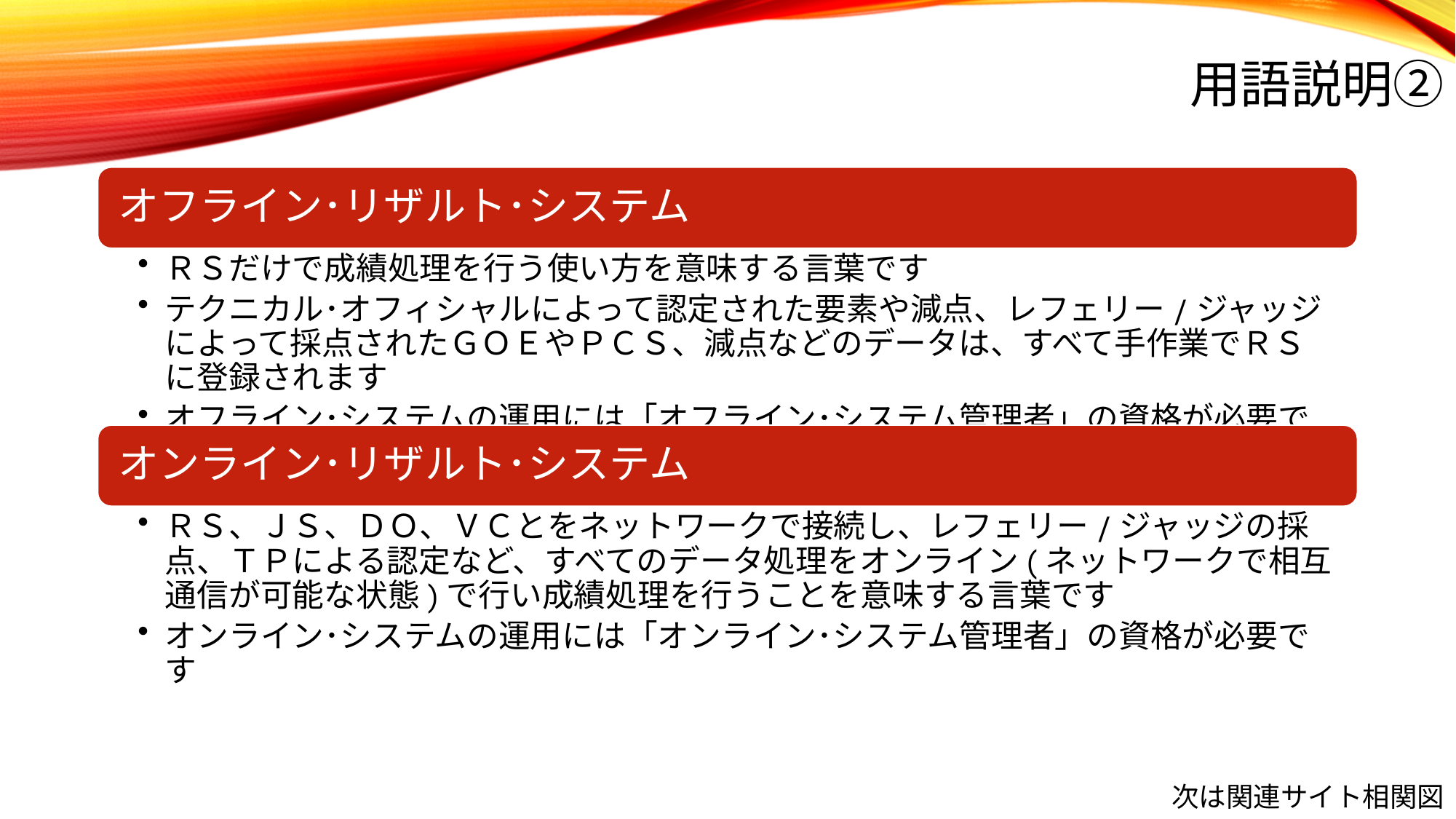

# 用語説明➁
オフライン･リザルト･システム
ＲＳだけで成績処理を行う使い方を意味する言葉です
テクニカル･オフィシャルによって認定された要素や減点、レフェリー/ジャッジによって採点されたＧＯＥやＰＣＳ、減点などのデータは、すべて手作業でＲＳに登録されます
オフライン･システムの運用には「オフライン･システム管理者」の資格が必要です
オンライン･リザルト･システム
ＲＳ、ＪＳ、ＤＯ、ＶＣとをネットワークで接続し、レフェリー/ジャッジの採点、ＴＰによる認定など、すべてのデータ処理をオンライン(ネットワークで相互通信が可能な状態)で行い成績処理を行うことを意味する言葉です
オンライン･システムの運用には「オンライン･システム管理者」の資格が必要です
次は関連サイト相関図